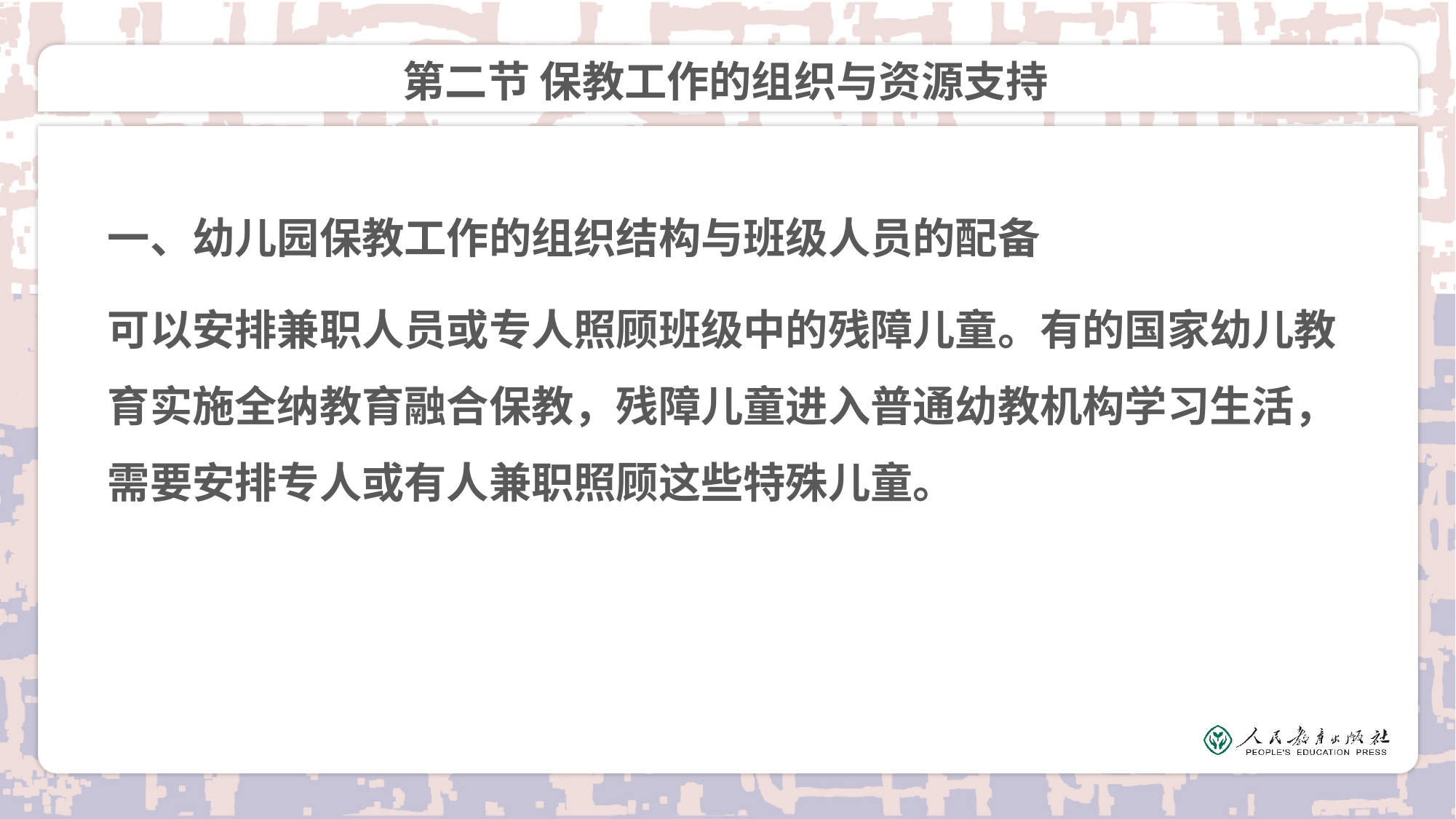

# 第二节 保教工作的组织与资源支持
一、幼儿园保教工作的组织结构与班级人员的配备
可以安排兼职人员或专人照顾班级中的残障儿童。有的国家幼儿教育实施全纳教育融合保教，残障儿童进入普通幼教机构学习生活，需要安排专人或有人兼职照顾这些特殊儿童。